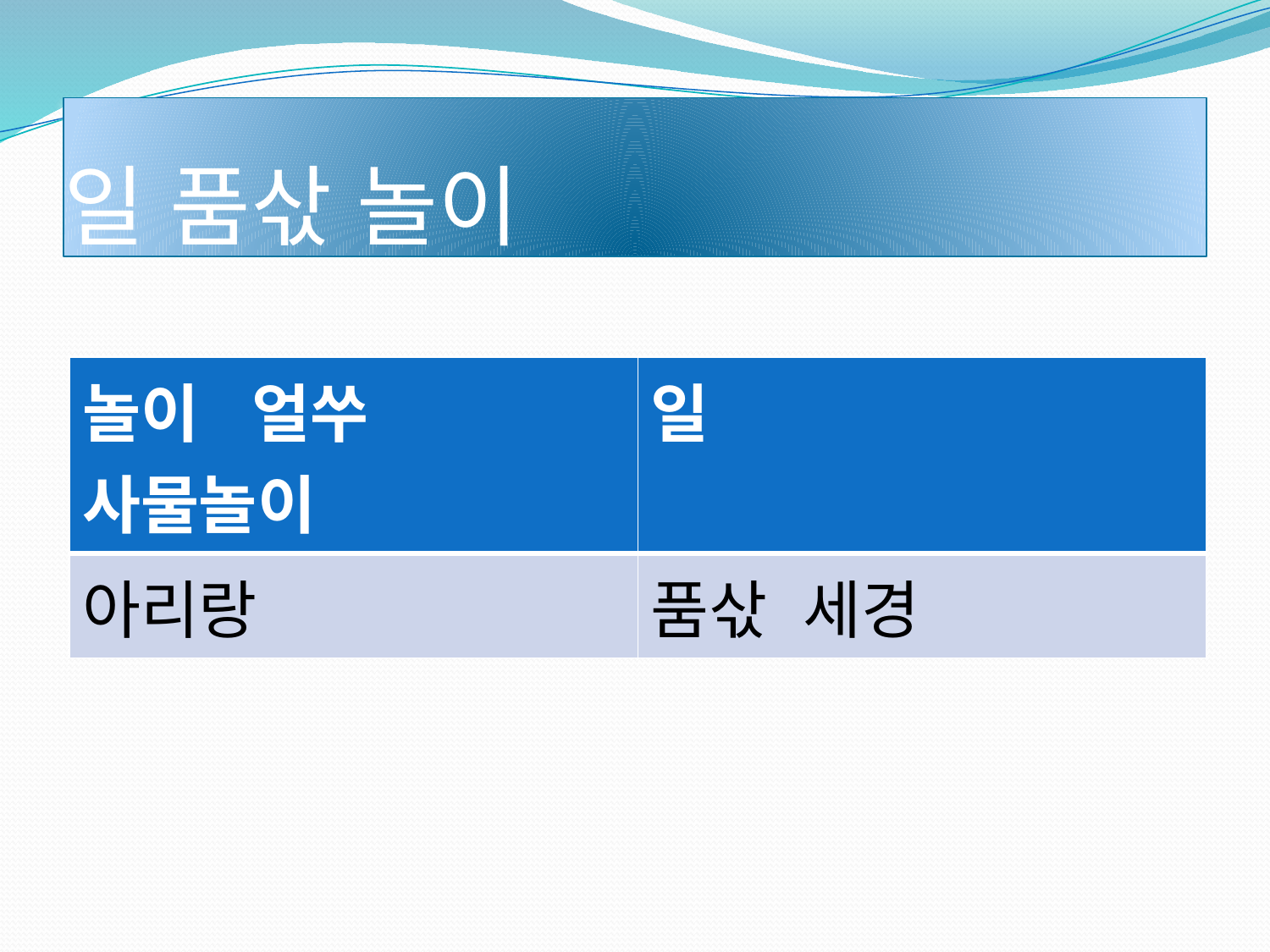

# 일 품삯 놀이
| 놀이 얼쑤 사물놀이 | 일 |
| --- | --- |
| 아리랑 | 품삯 세경 |